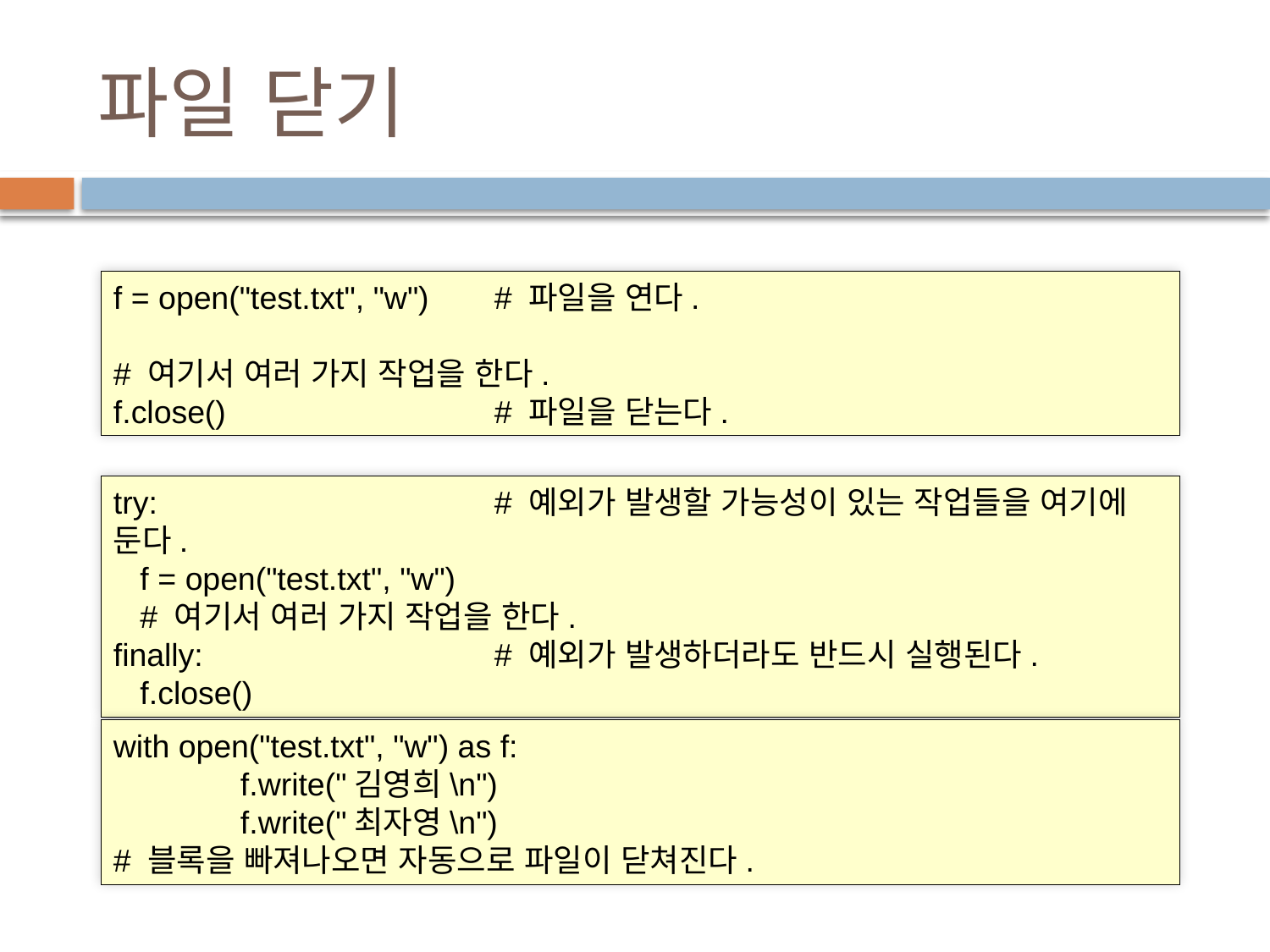

# 파일 닫기
f = open("test.txt", "w")	# 파일을 연다.

# 여기서 여러 가지 작업을 한다.
f.close()			# 파일을 닫는다.
try:			# 예외가 발생할 가능성이 있는 작업들을 여기에 둔다.
   f = open("test.txt", "w")
   # 여기서 여러 가지 작업을 한다.
finally:			# 예외가 발생하더라도 반드시 실행된다.
   f.close()
with open("test.txt", "w") as f:
	f.write("김영희\n")
	f.write("최자영\n")
# 블록을 빠져나오면 자동으로 파일이 닫쳐진다.